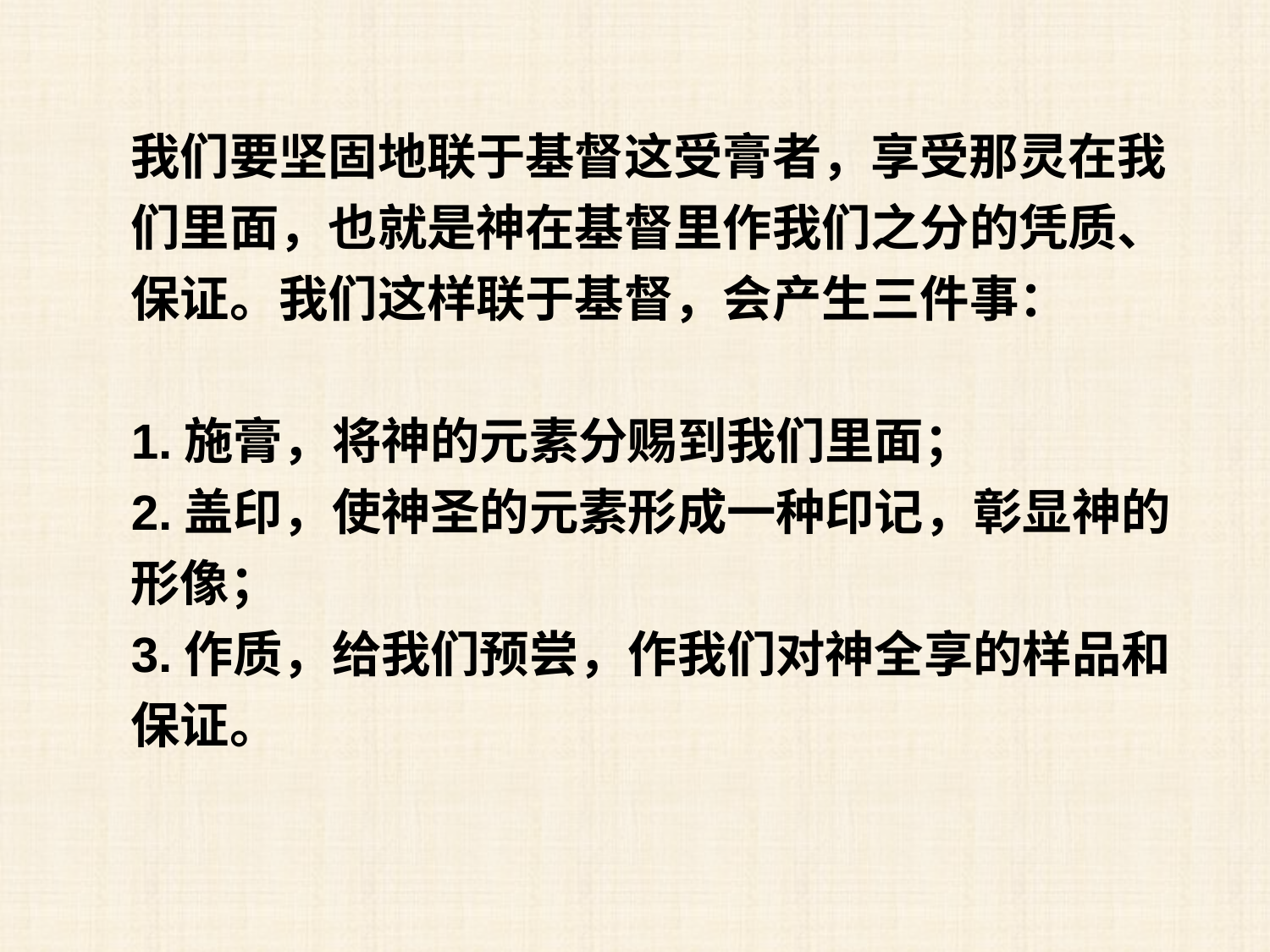

我们要坚固地联于基督这受膏者，享受那灵在我们里面，也就是神在基督里作我们之分的凭质、保证。我们这样联于基督，会产生三件事：

1.施膏，将神的元素分赐到我们里面；
2.盖印，使神圣的元素形成一种印记，彰显神的形像；
3.作质，给我们预尝，作我们对神全享的样品和保证。